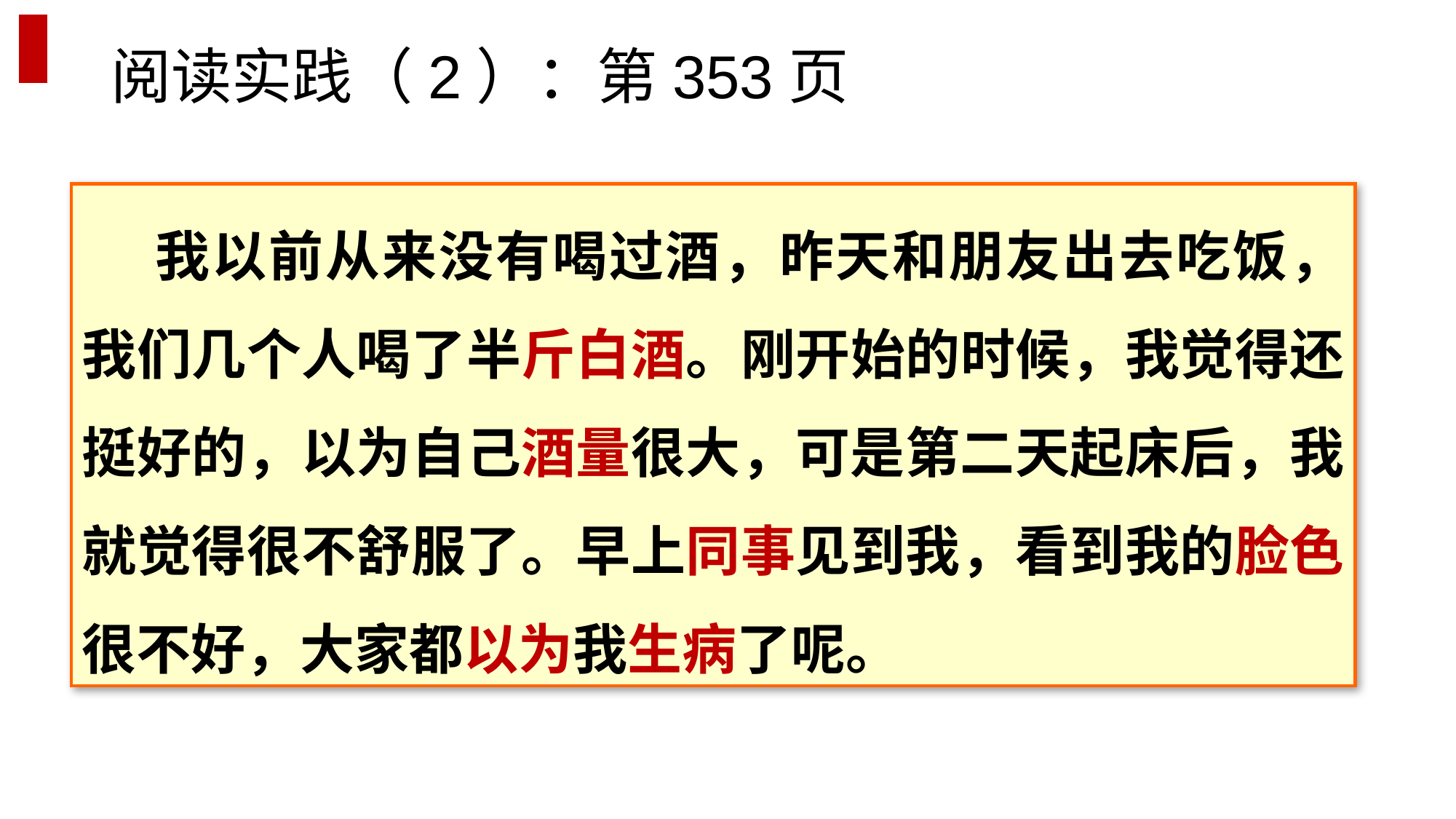

阅读实践（2）：第353页

    我以前从来没有喝过酒，昨天和朋友出去吃饭，我们几个人喝了半斤白酒。刚开始的时候，我觉得还挺好的，以为自己酒量很大，可是第二天起床后，我就觉得很不舒服了。早上同事见到我，看到我的脸色很不好，大家都以为我生病了呢。